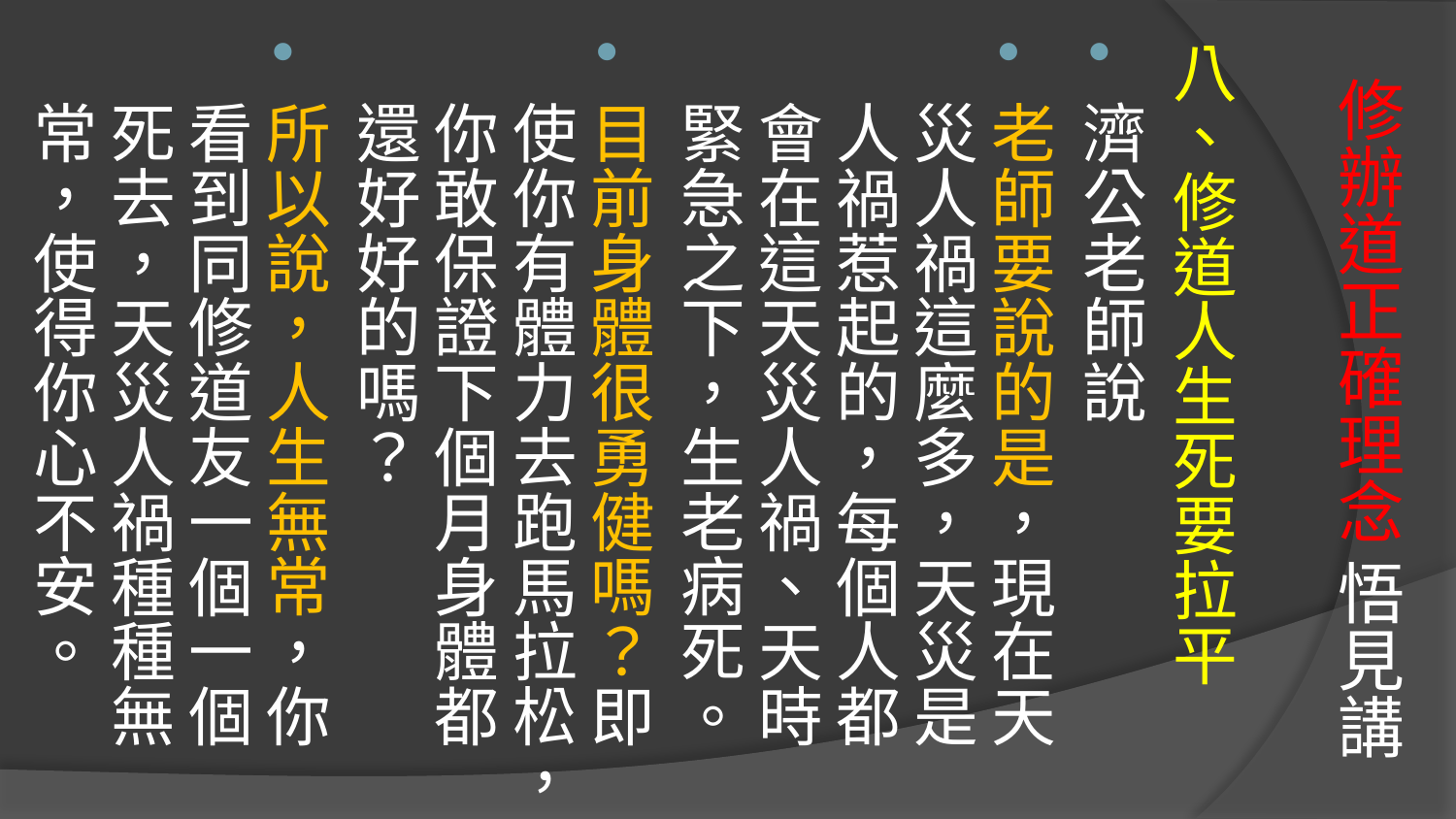

八、修道人生死要拉平
濟公老師說
老師要說的是，現在天災人禍這麼多，天災是人禍惹起的，每個人都會在這天災人禍、天時緊急之下，生老病死。
目前身體很勇健嗎？即使你有體力去跑馬拉松，你敢保證下個月身體都還好好的嗎？
所以說，人生無常，你看到同修道友一個一個死去，天災人禍種種無常，使得你心不安。
# 修辦道正確理念 悟見講